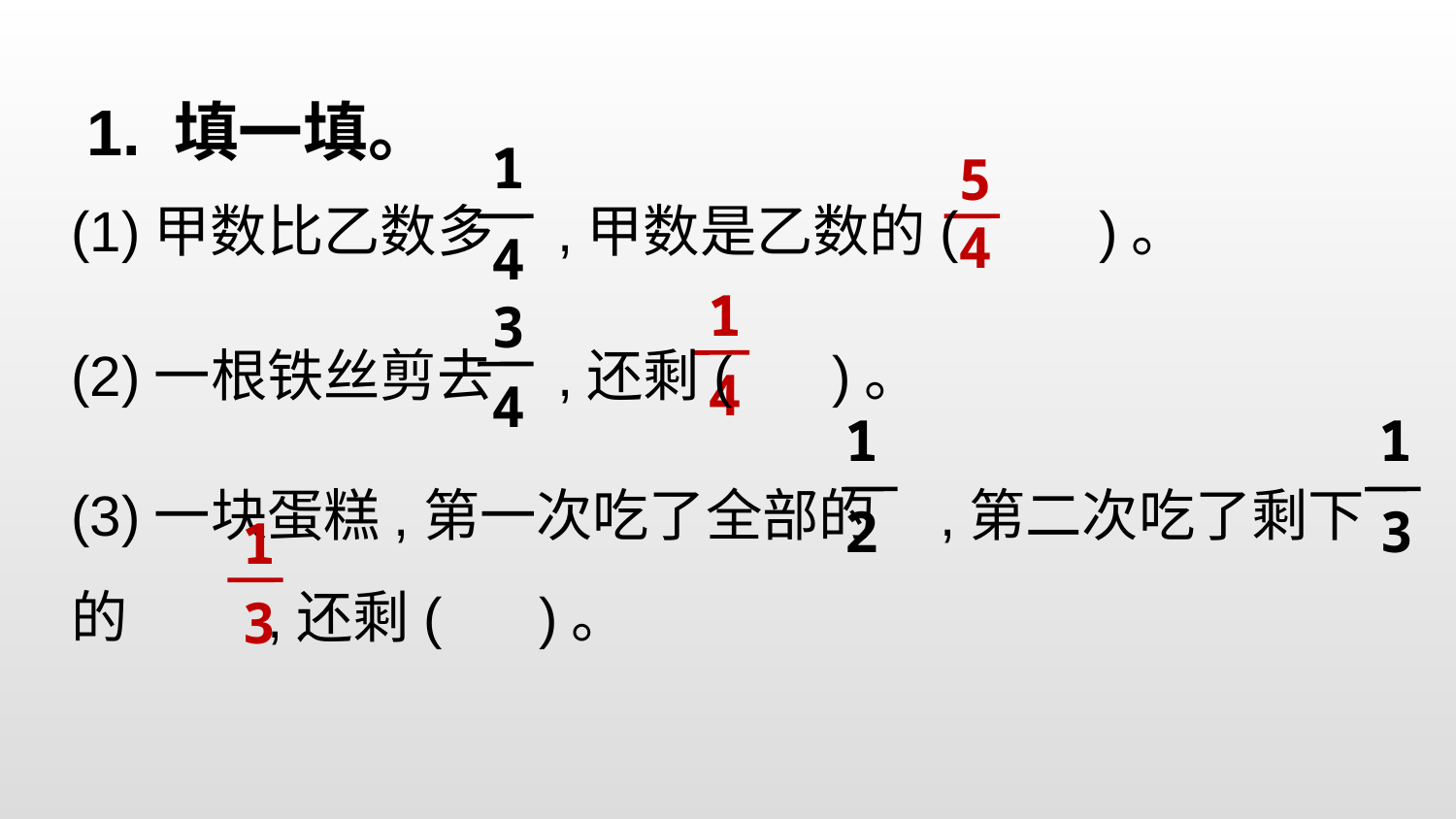

1. 填一填。
1
5
(1)甲数比乙数多    ,甲数是乙数的(　　)。
4
4
1
3
(2)一根铁丝剪去    ,还剩( 　)。
4
4
1
3
1
(3)一块蛋糕,第一次吃了全部的    ,第二次吃了剩下的          ,还剩(　 )。
2
1
3